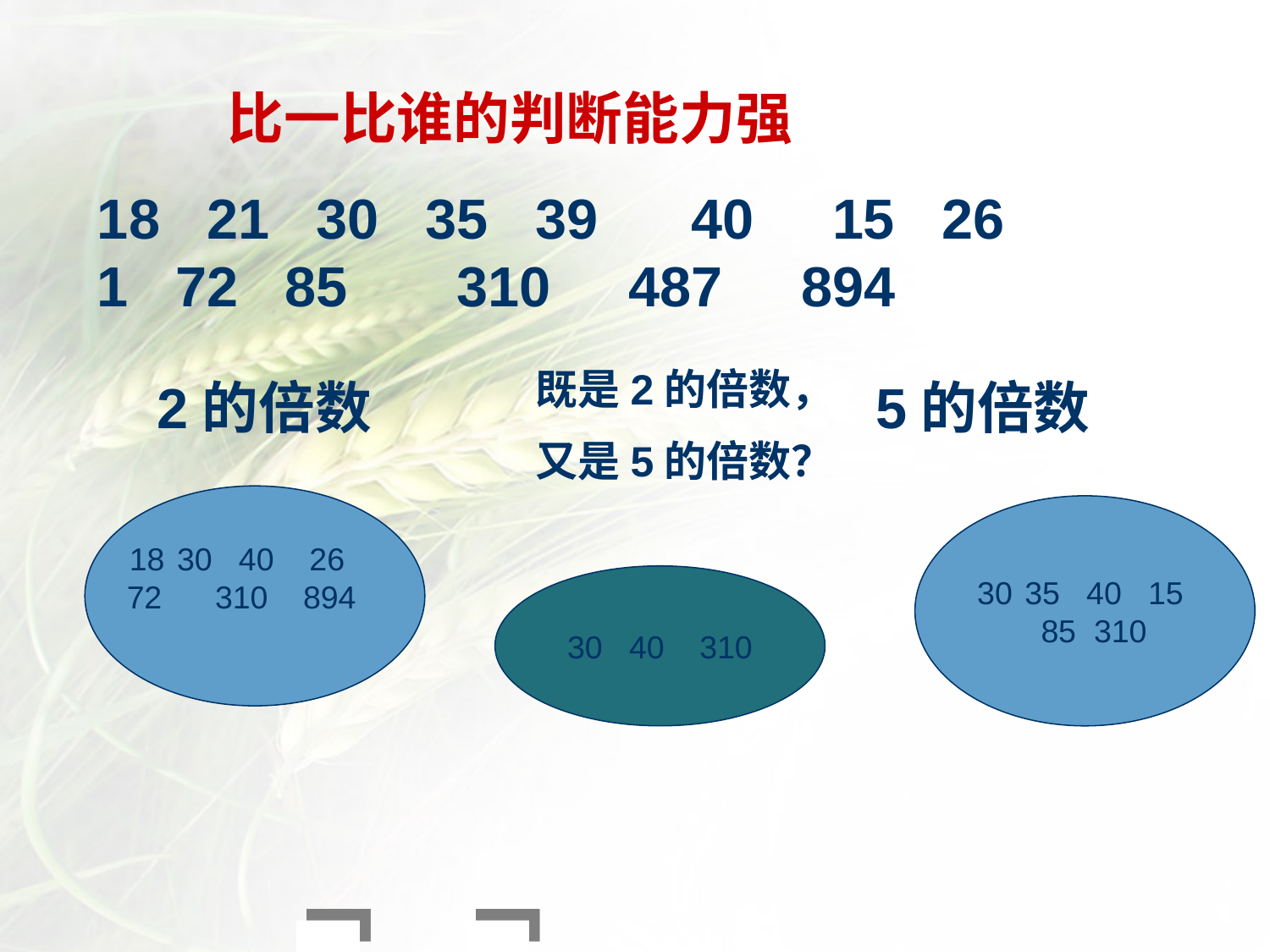

比一比谁的判断能力强
18   21   30   35   39      40     15   26   1   72   85       310     487     894
    既是2的倍数，
    又是5的倍数？
2的倍数                                      5的倍数
30   40    26
72      310    894

35   40   15
  85  310
30   40    310